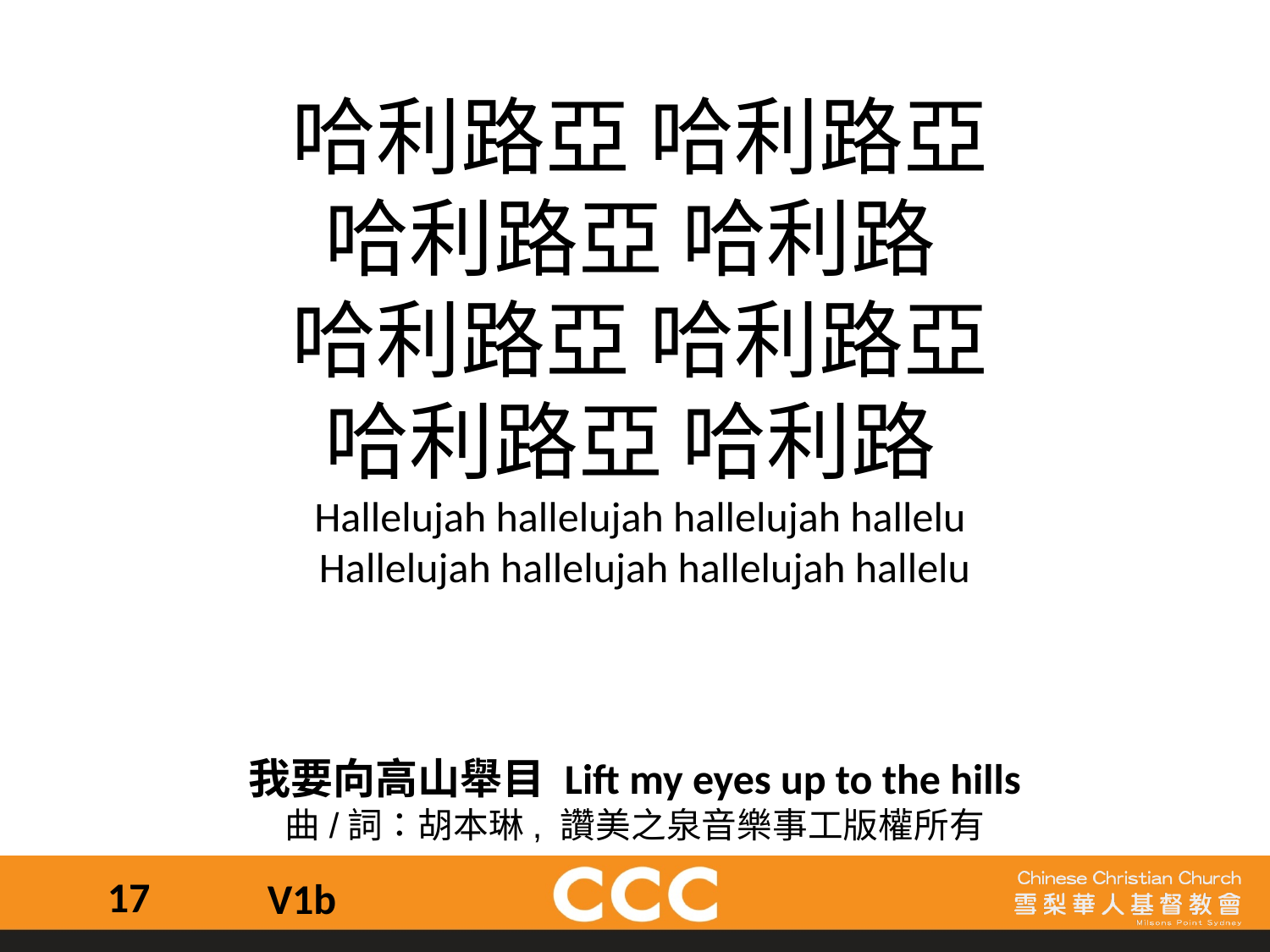

哈利路亞 哈利路亞
哈利路亞 哈利路
哈利路亞 哈利路亞
哈利路亞 哈利路
Hallelujah hallelujah hallelujah hallelu
 Hallelujah hallelujah hallelujah hallelu
我要向高山舉目 Lift my eyes up to the hills
曲/詞：胡本琳, 讚美之泉音樂事工版權所有
17
V1b